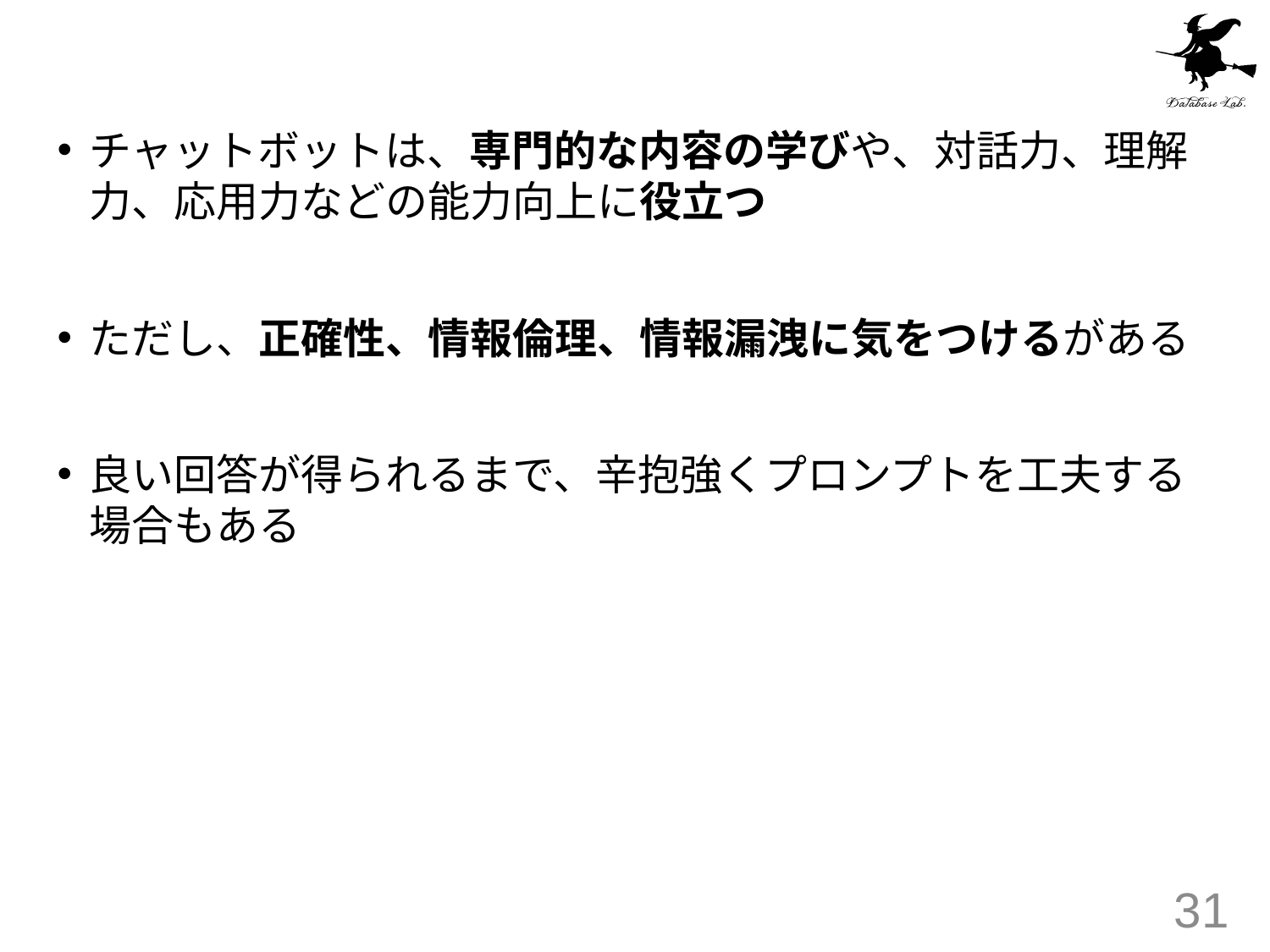

#
チャットボットは、専門的な内容の学びや、対話力、理解力、応用力などの能力向上に役立つ

ただし、正確性、情報倫理、情報漏洩に気をつけるがある

良い回答が得られるまで、辛抱強くプロンプトを工夫する場合もある
31